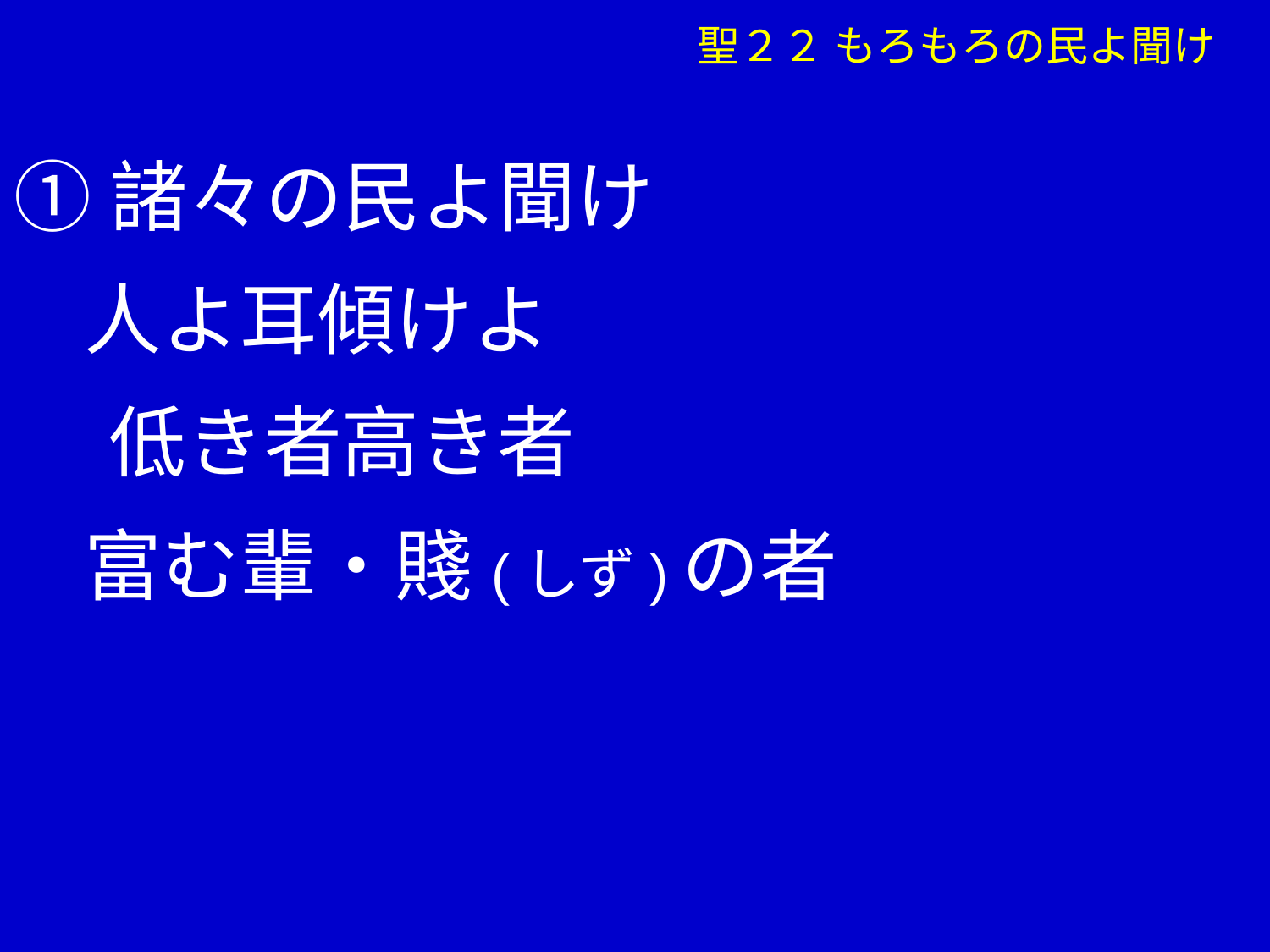

聖２２ もろもろの民よ聞け
①諸々の民よ聞け
   人よ耳傾けよ
　 低き者高き者
   富む輩・賤(しず)の者